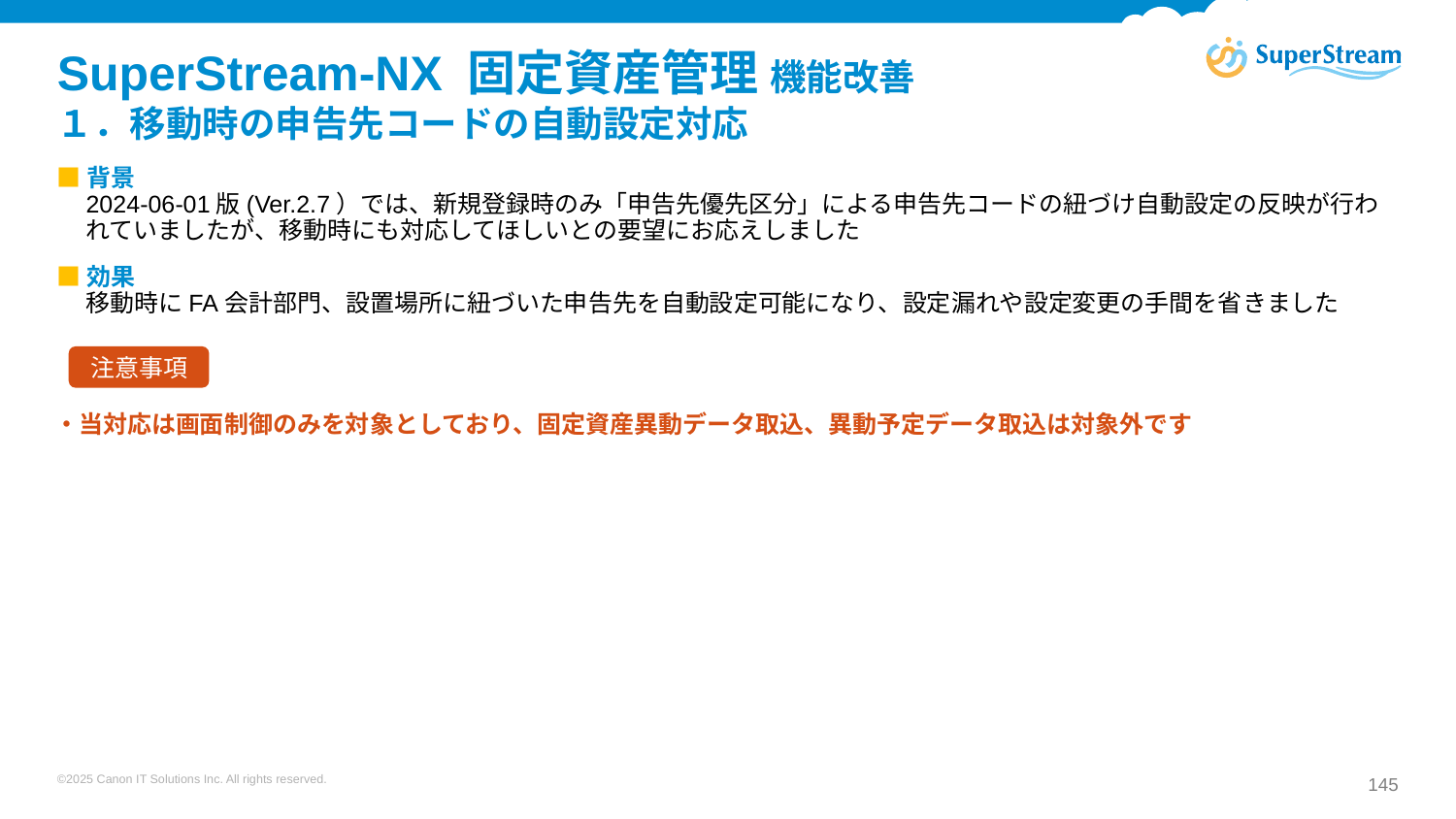

# SuperStream-NX 固定資産管理 機能改善 １．移動時の申告先コードの自動設定対応

■背景
2024-06-01版(Ver.2.7）では、新規登録時のみ「申告先優先区分」による申告先コードの紐づけ自動設定の反映が行われていましたが、移動時にも対応してほしいとの要望にお応えしました

■効果
移動時にFA会計部門、設置場所に紐づいた申告先を自動設定可能になり、設定漏れや設定変更の手間を省きました

注意事項
・当対応は画面制御のみを対象としており、固定資産異動データ取込、異動予定データ取込は対象外です

©2025 Canon IT Solutions Inc. All rights reserved.
145